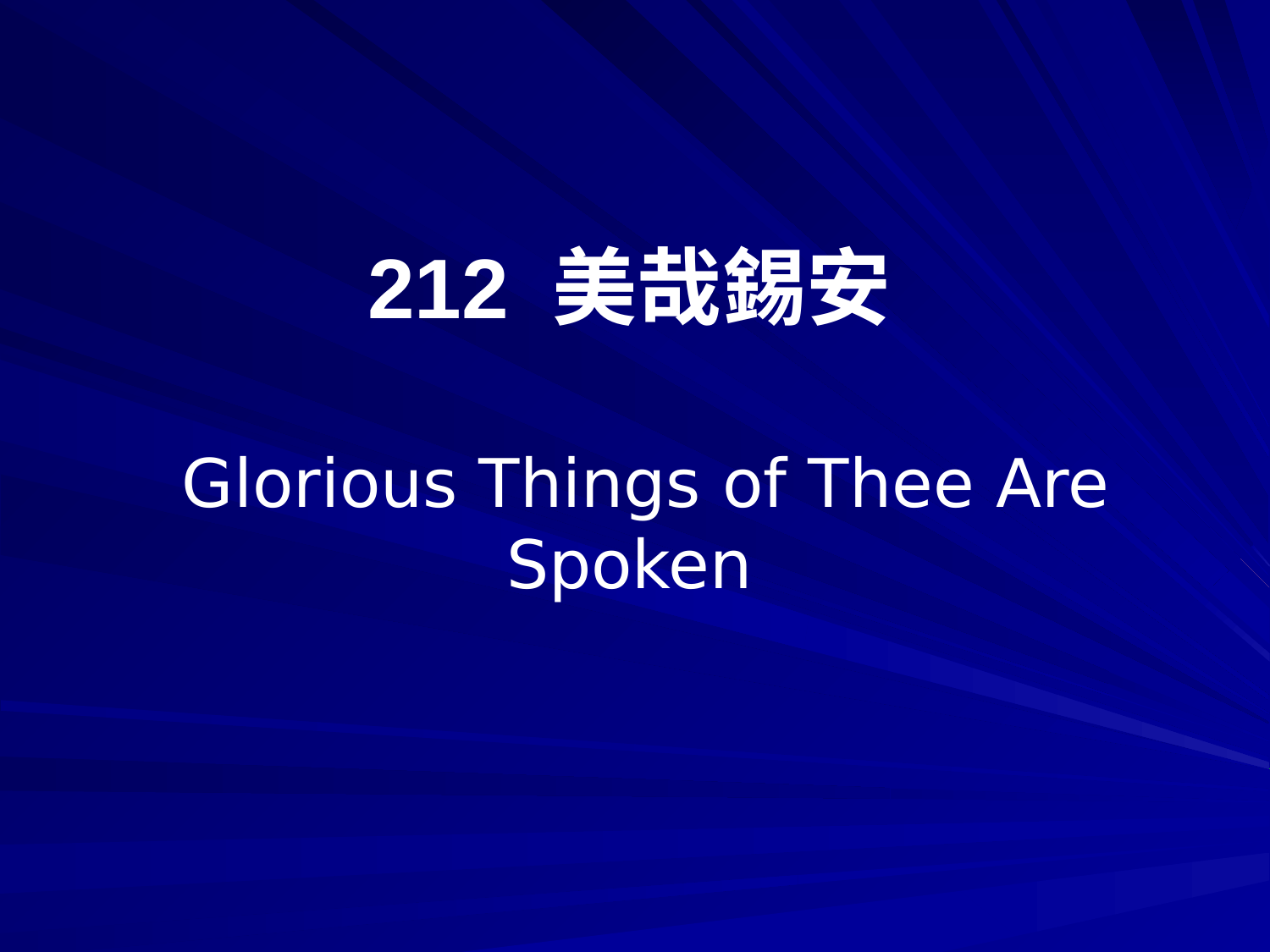

# 212 美哉錫安 Glorious Things of Thee Are Spoken